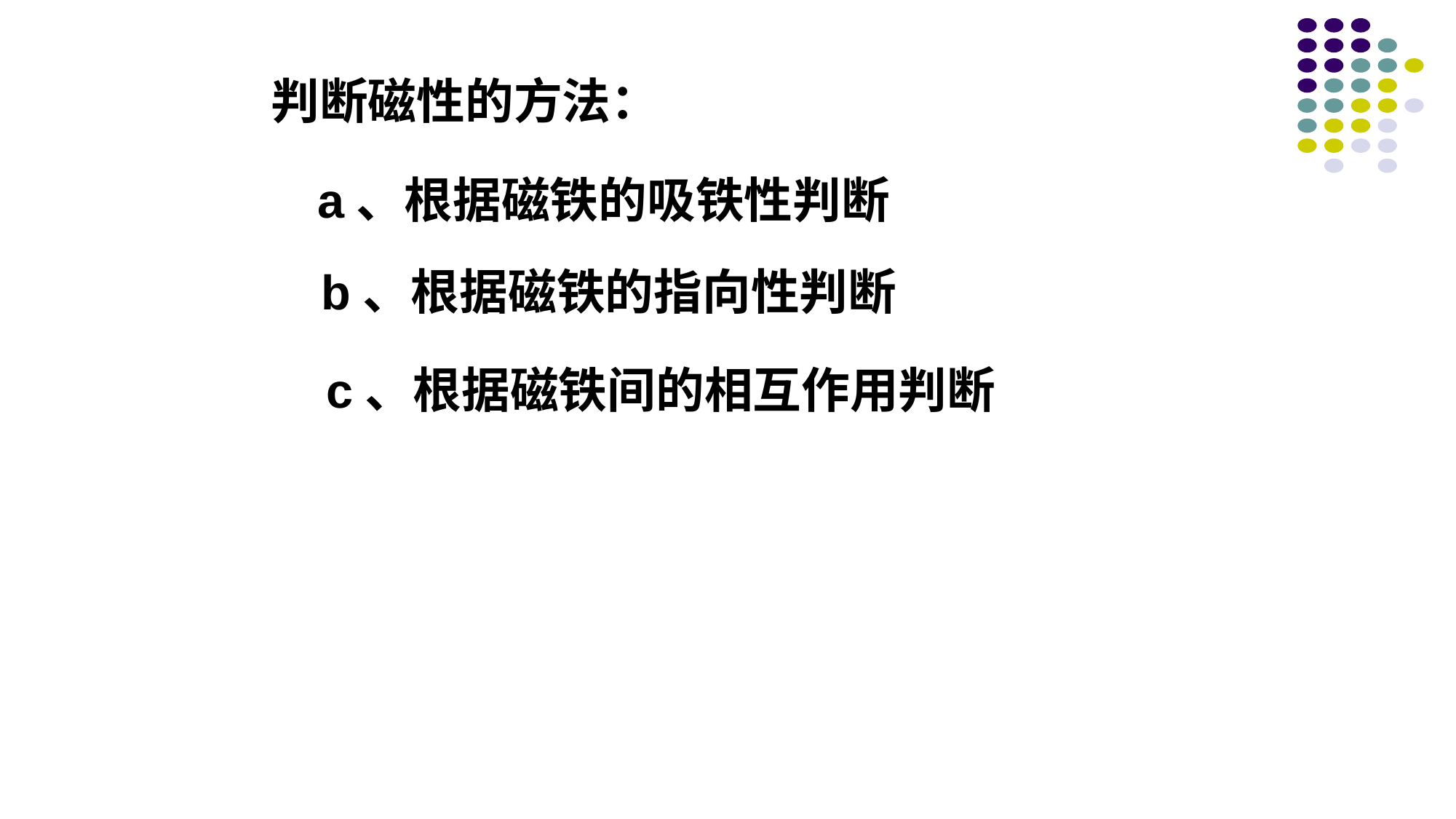

判断磁性的方法：
a、根据磁铁的吸铁性判断
b、根据磁铁的指向性判断
c、根据磁铁间的相互作用判断